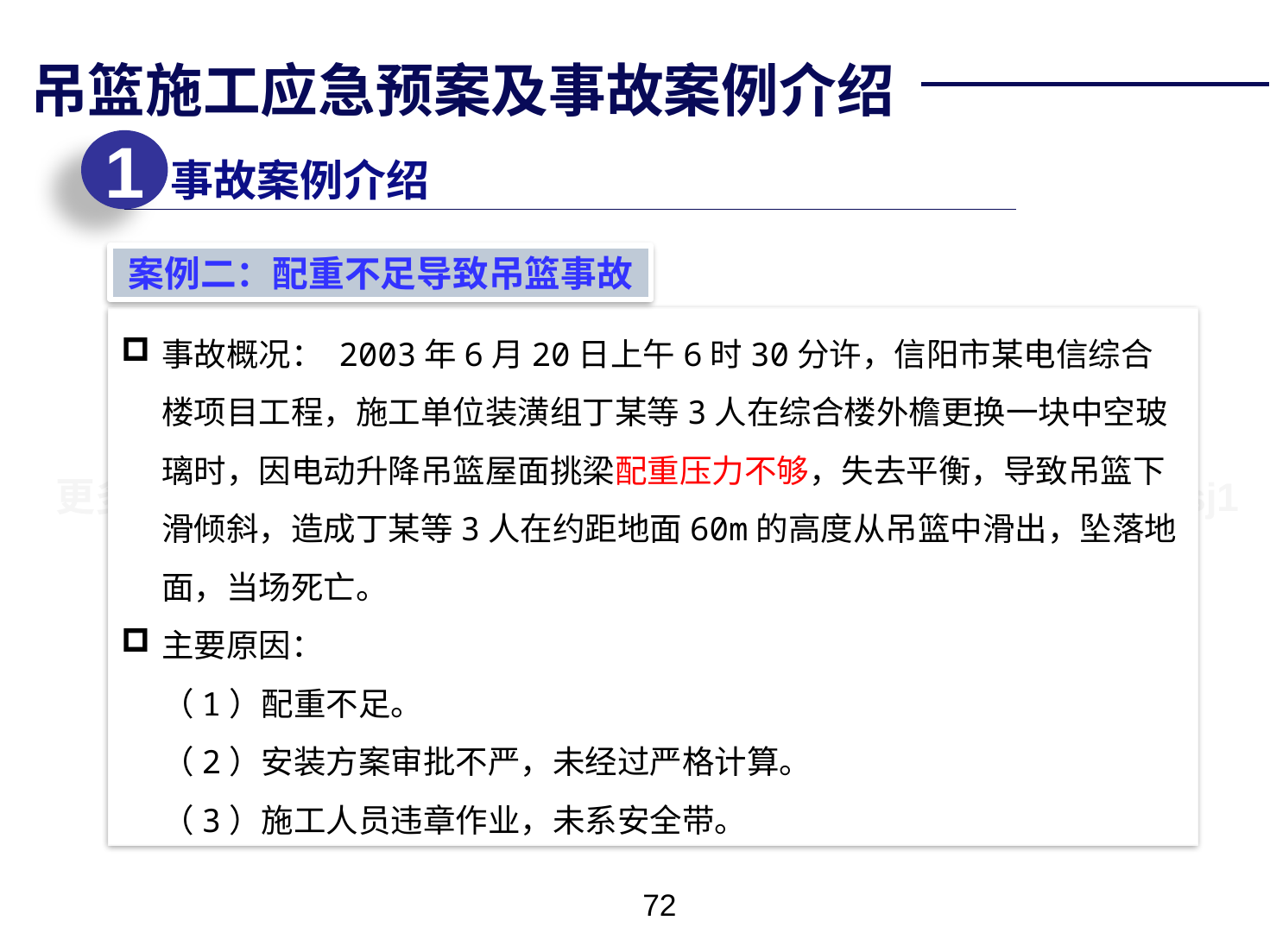

吊篮施工应急预案及事故案例介绍
1

事故案例介绍
案例二：配重不足导致吊篮事故
事故概况： 2003年6月20日上午6时30分许，信阳市某电信综合楼项目工程，施工单位装潢组丁某等3人在综合楼外檐更换一块中空玻璃时，因电动升降吊篮屋面挑梁配重压力不够，失去平衡，导致吊篮下滑倾斜，造成丁某等3人在约距地面60m的高度从吊篮中滑出，坠落地面，当场死亡。
主要原因：
	（1）配重不足。
	（2）安装方案审批不严，未经过严格计算。
	（3）施工人员违章作业，未系安全带。
72